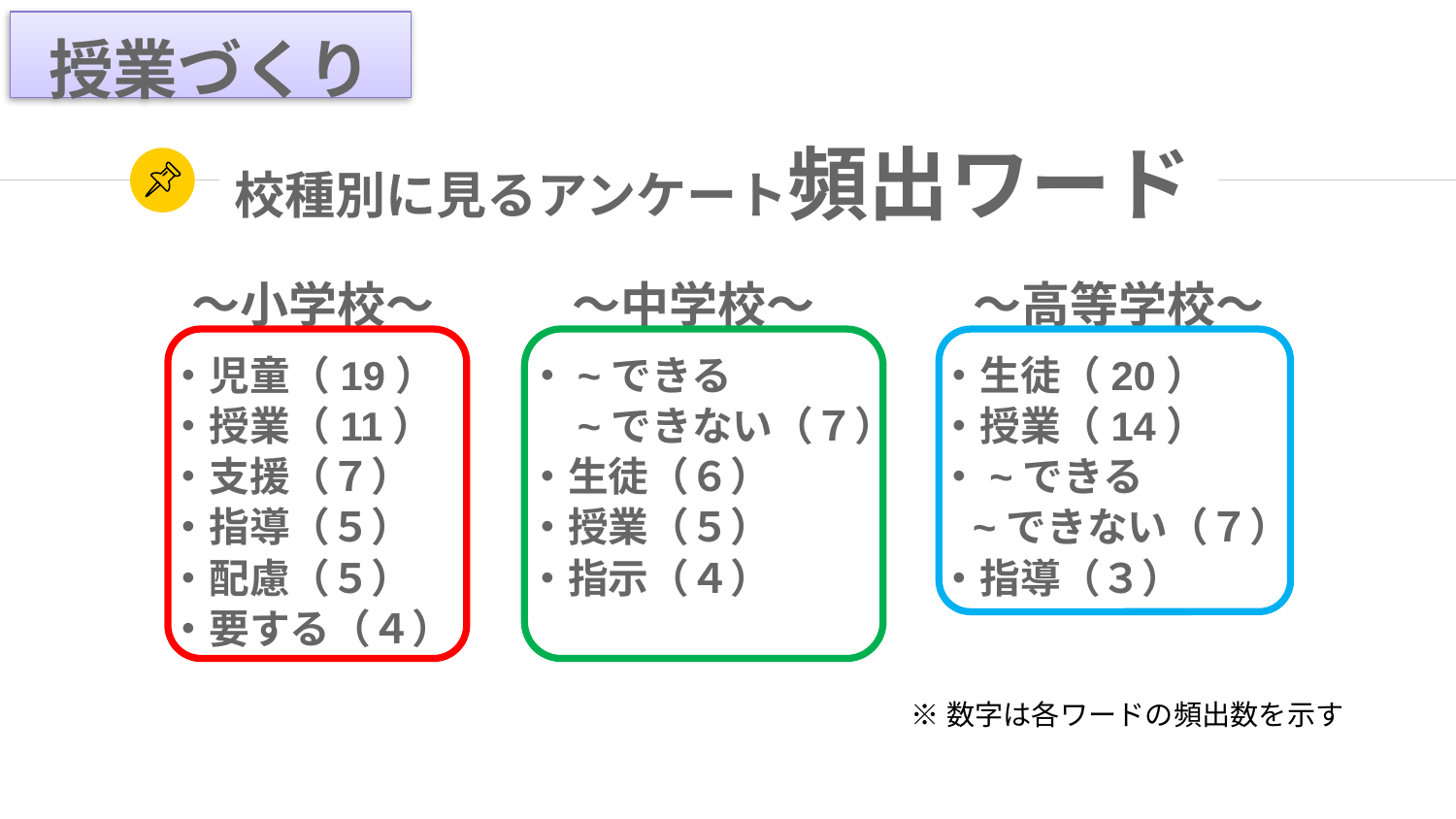

授業づくり
# 校種別に見るアンケート頻出ワード

 ～小学校～
・児童（19）
・授業（11）
・支援（７）
・指導（５）
・配慮（５）
・要する（４）

   ～中学校～
・~できる
　~できない（７）
・生徒（６）
・授業（５）
・指示（４）

  ～高等学校～
・生徒（20）
・授業（14）
・~できる
   ~できない（７）
・指導（３）

※数字は各ワードの頻出数を示す